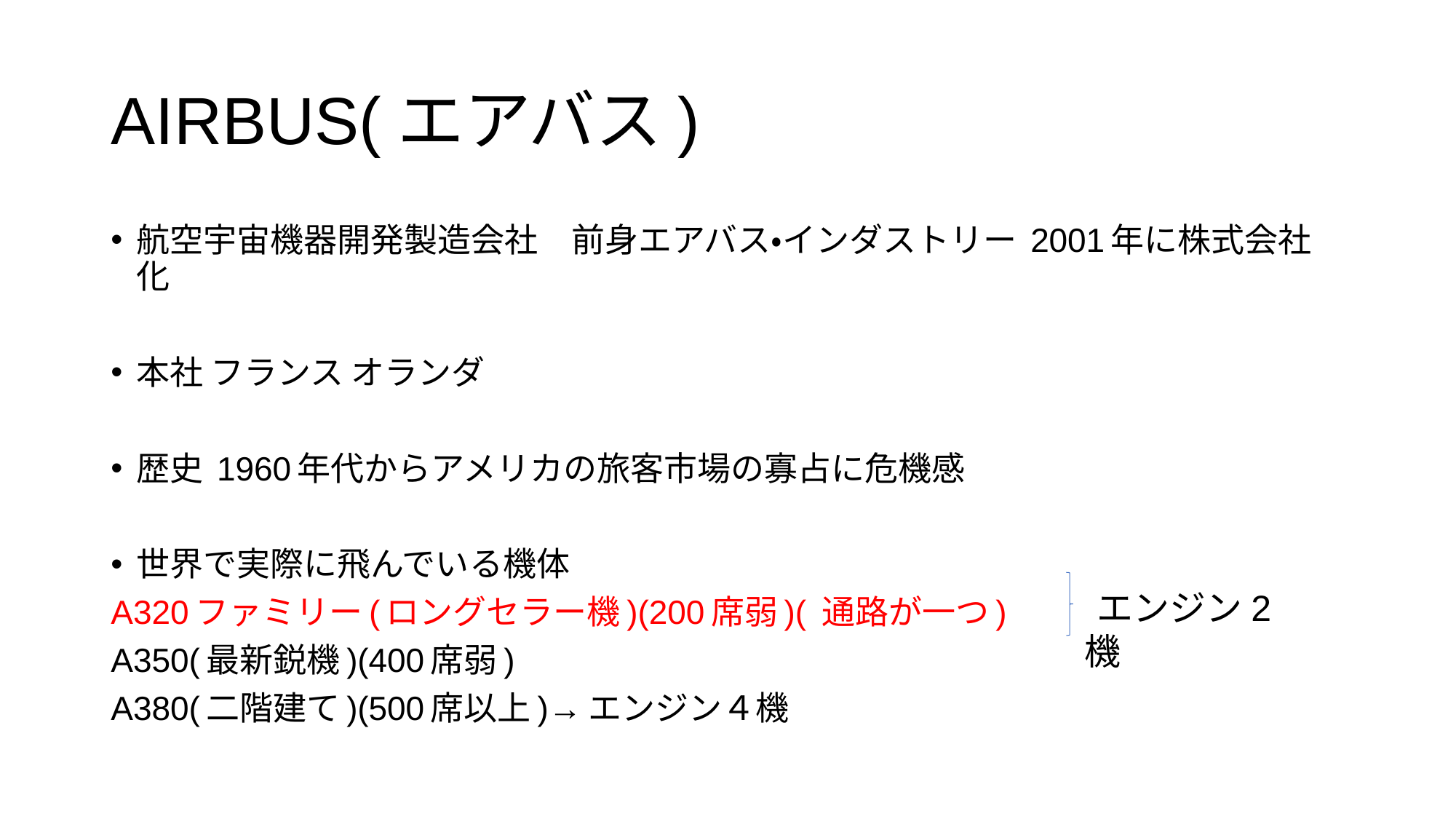

# AIRBUS(エアバス)
航空宇宙機器開発製造会社　前身エアバス・インダストリー 2001年に株式会社化

本社 フランス オランダ

歴史 1960年代からアメリカの旅客市場の寡占に危機感

世界で実際に飛んでいる機体
A320ファミリー(ロングセラー機)(200席弱)( 通路が一つ)
A350(最新鋭機)(400席弱)
A380(二階建て)(500席以上)→エンジン４機

 エンジン2機